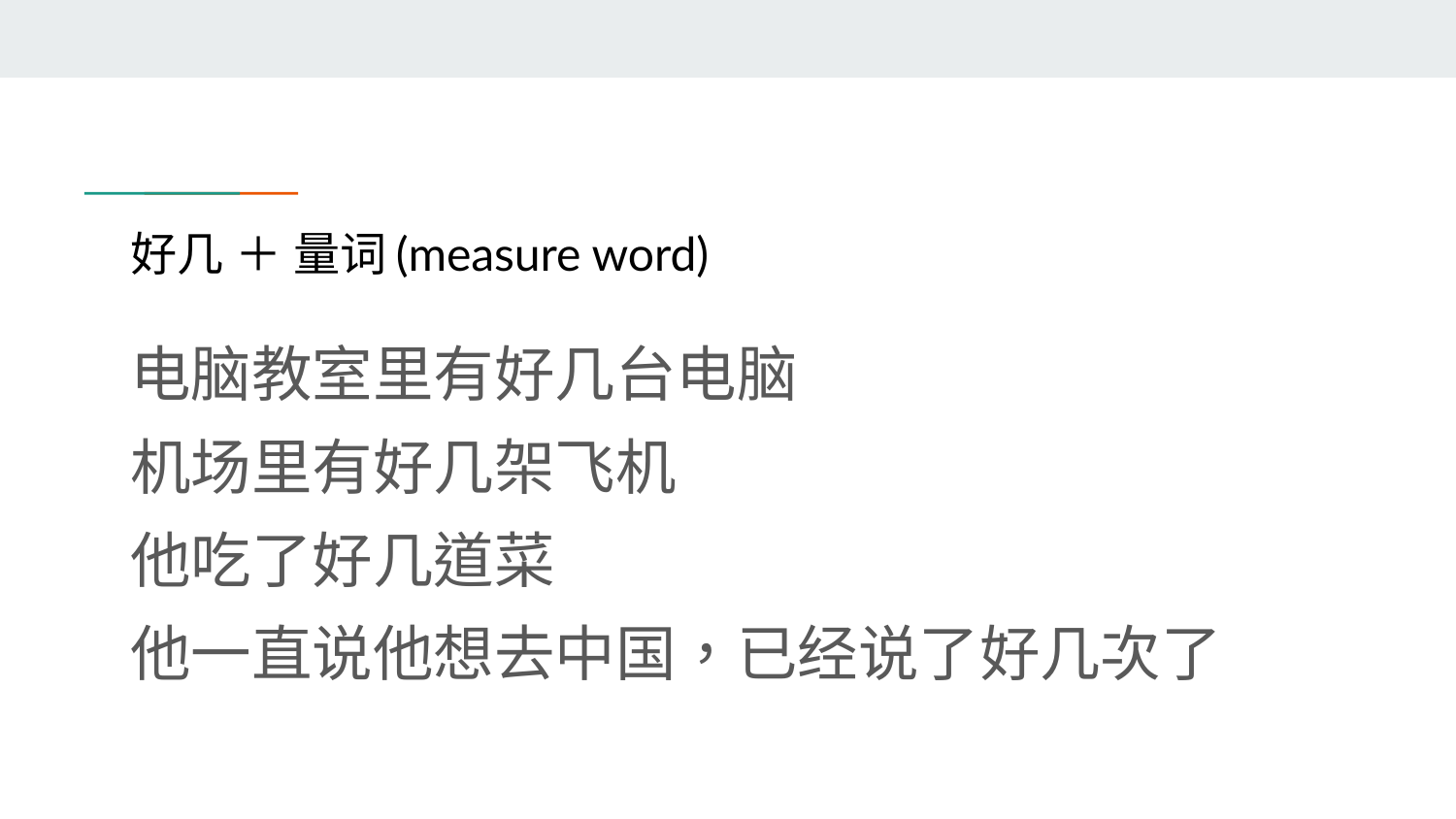

# 好几 ＋ 量词(measure word)
电脑教室里有好几台电脑
机场里有好几架飞机
他吃了好几道菜
他一直说他想去中国，已经说了好几次了